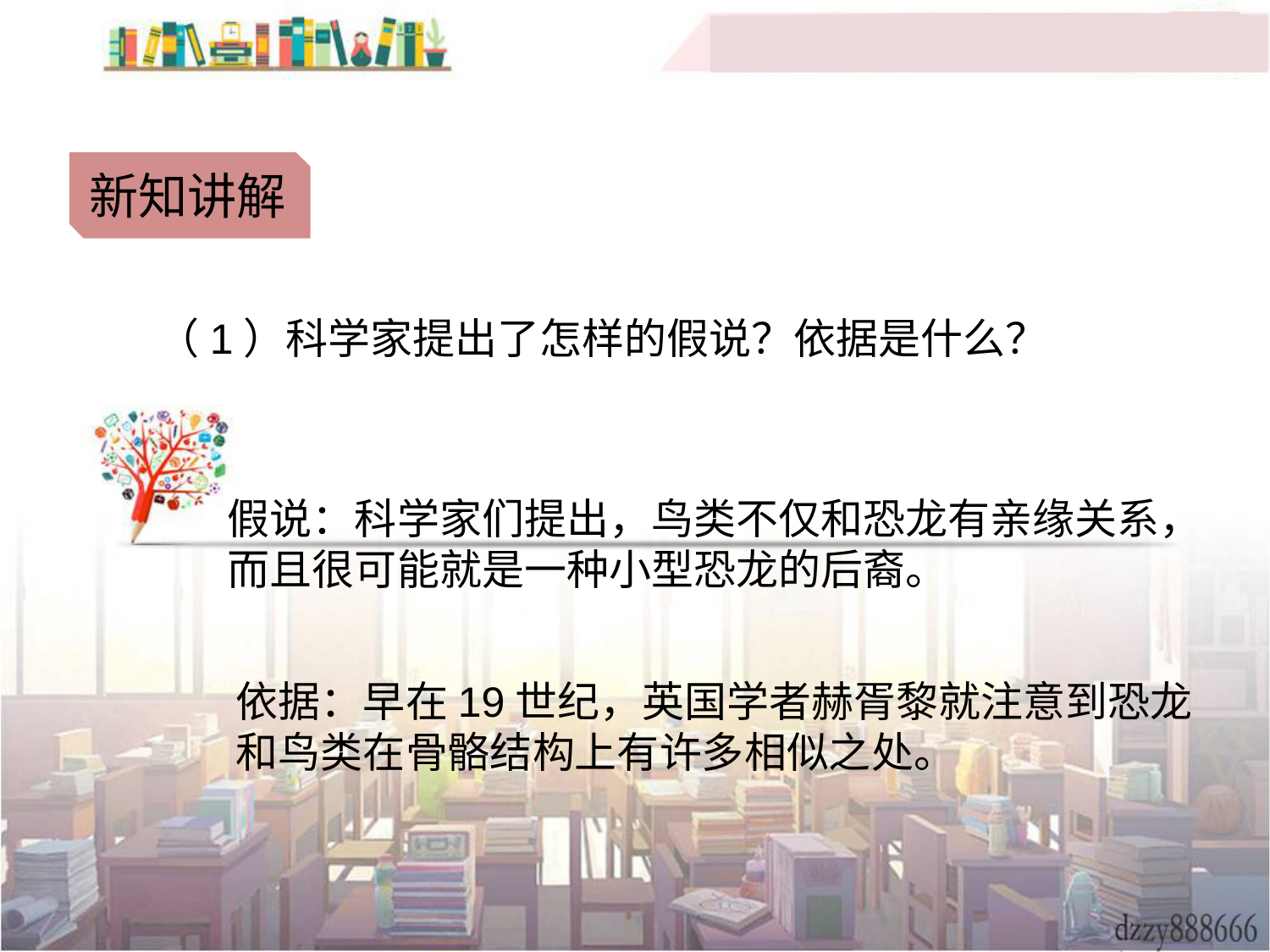

新知讲解
（1）科学家提出了怎样的假说？依据是什么？
假说：科学家们提出，鸟类不仅和恐龙有亲缘关系，
而且很可能就是一种小型恐龙的后裔。
依据：早在19世纪，英国学者赫胥黎就注意到恐龙
和鸟类在骨骼结构上有许多相似之处。